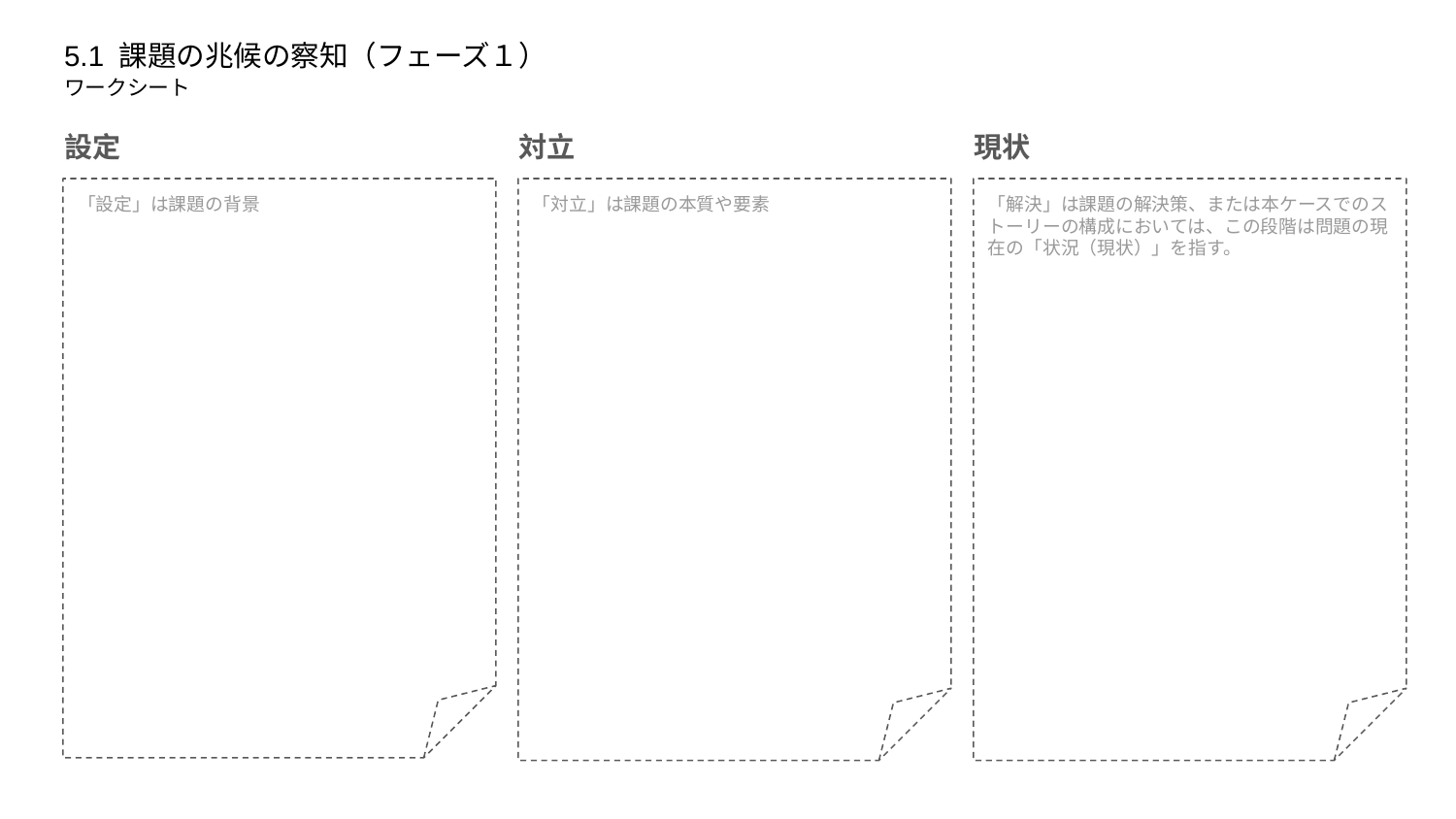

# 5.1 課題の兆候の察知（フェーズ１）
ワークシート
設定
対立
現状
「設定」は課題の背景
「対立」は課題の本質や要素
「解決」は課題の解決策、または本ケースでのストーリーの構成においては、この段階は問題の現在の「状況（現状）」を指す。